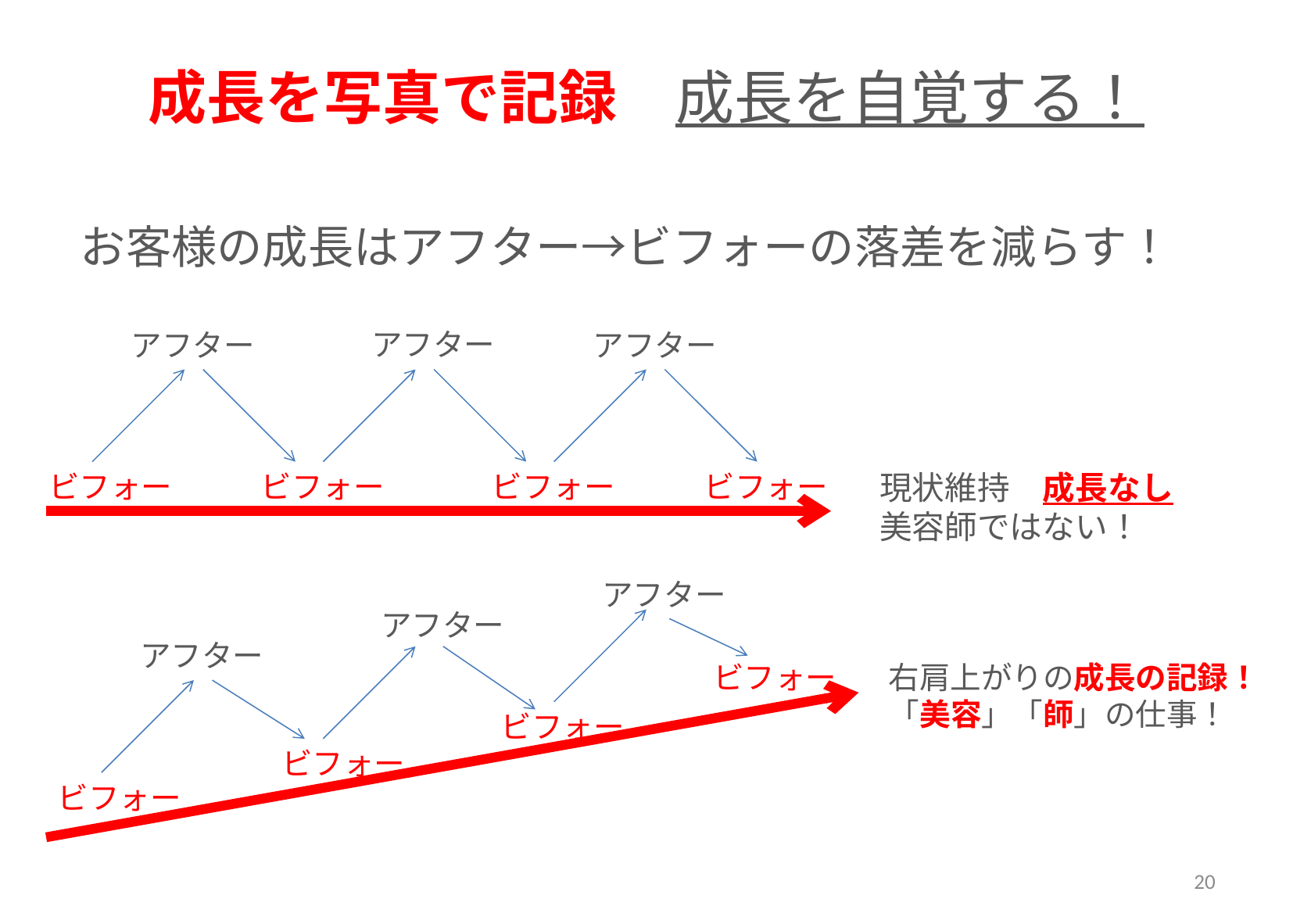

# 成長を写真で記録　成長を自覚する！
お客様の成長はアフター→ビフォーの落差を減らす！
アフター
アフター
アフター
ビフォー
ビフォー
ビフォー
ビフォー
現状維持　成長なし
美容師ではない！
アフター
アフター
アフター
ビフォー
ビフォー
ビフォー
ビフォー

右肩上がりの成長の記録！
「美容」「師」の仕事！

20